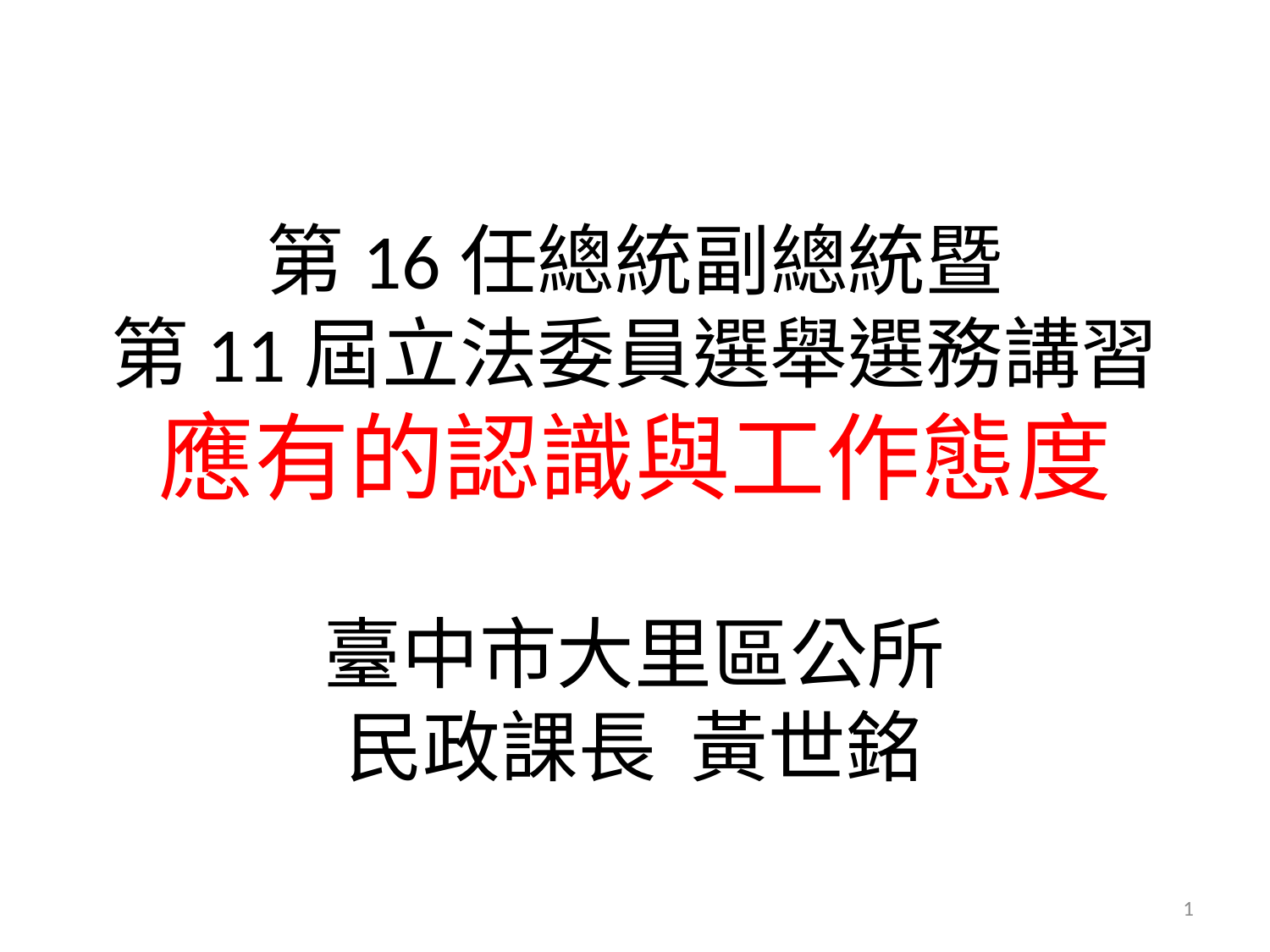

# 第16任總統副總統暨 第11屆立法委員選舉選務講習 應有的認識與工作態度 臺中市大里區公所 民政課長  黃世銘

1